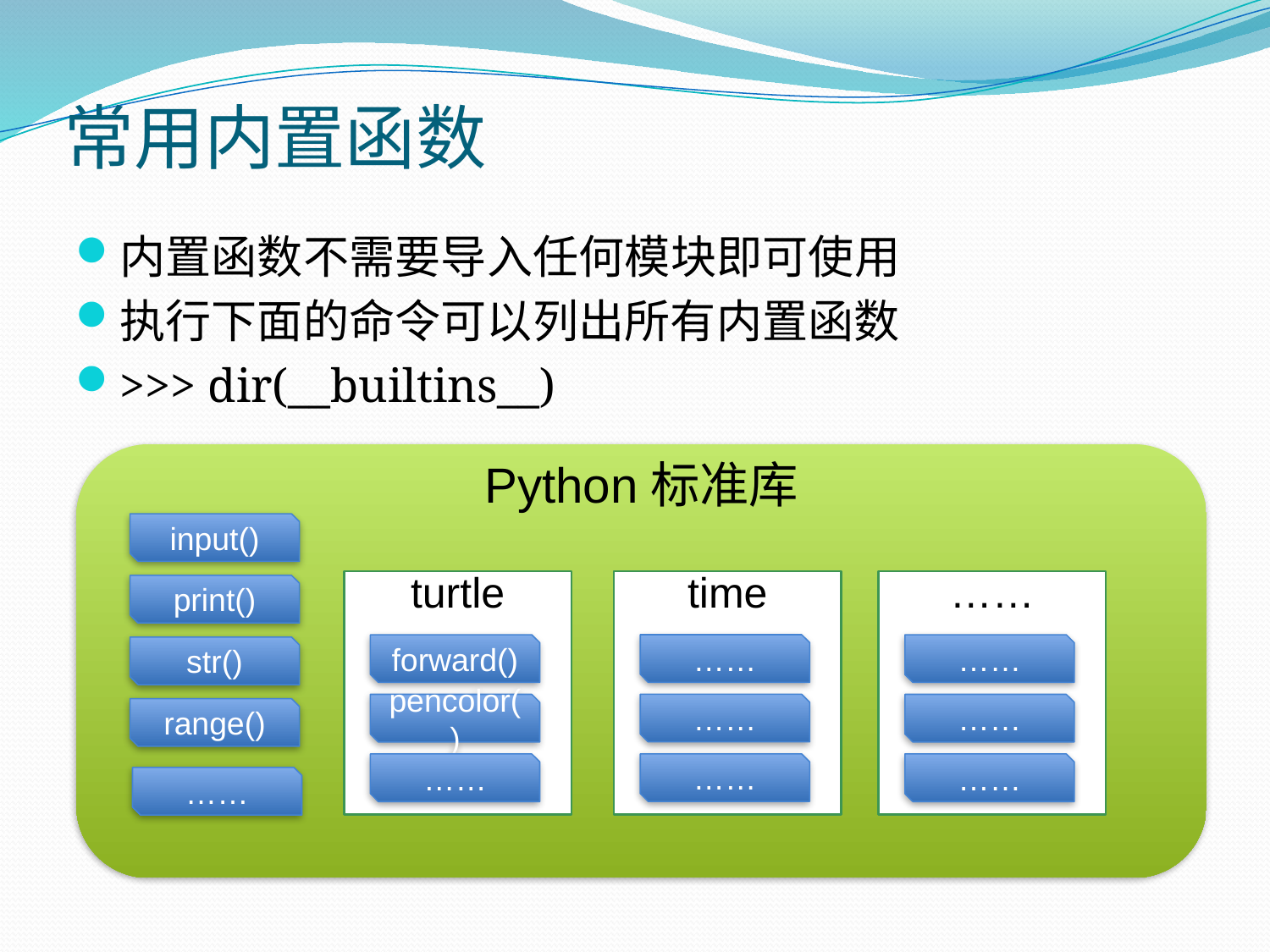

# 常用内置函数
内置函数不需要导入任何模块即可使用
执行下面的命令可以列出所有内置函数
>>> dir(__builtins__)
Python标准库

input()
time

……
……
……
turtle

forward()
pencolor()
……
……

……
……
……
print()
str()
range()
……